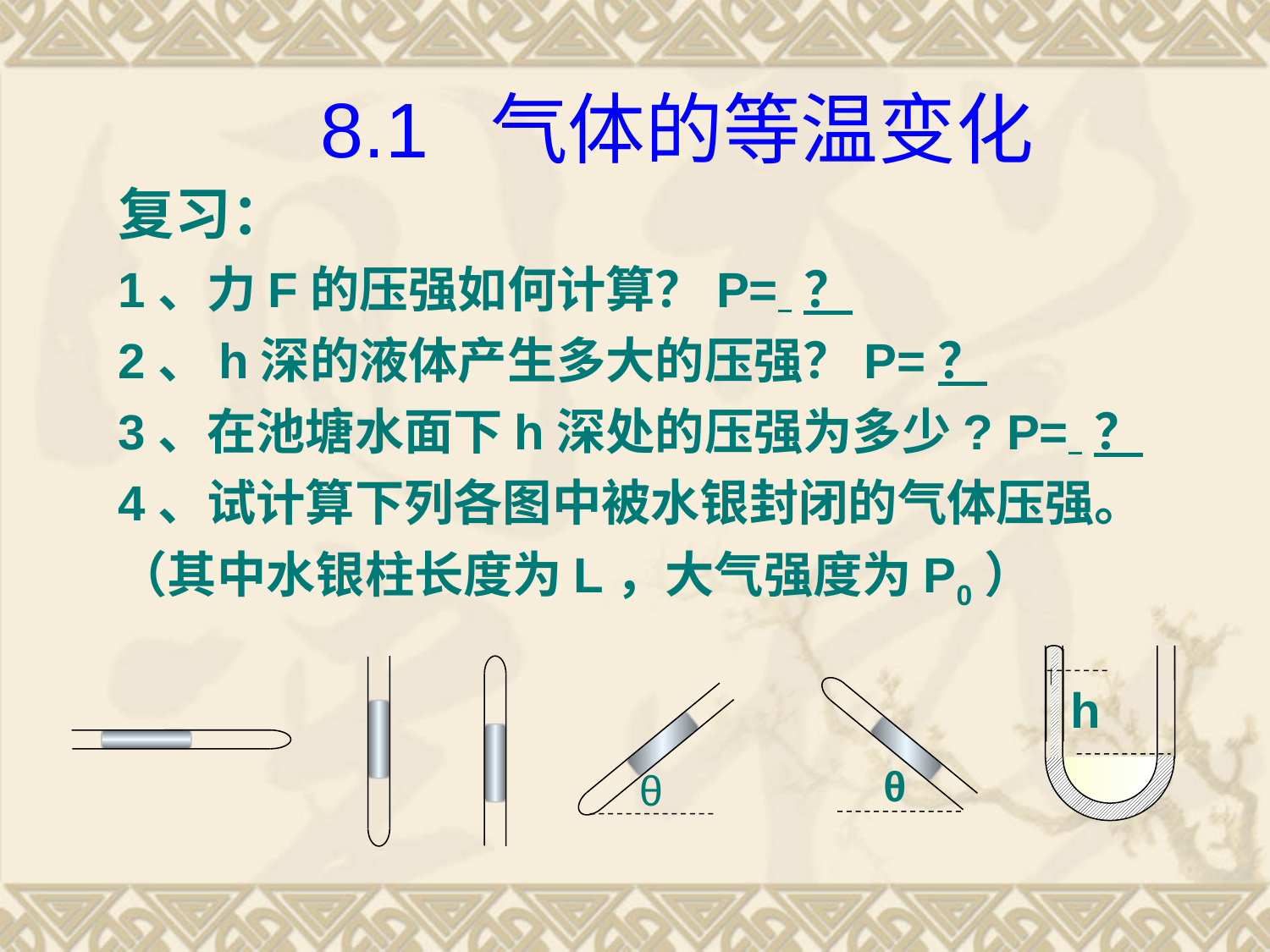

# 8.1  气体的等温变化
复习：
1、力F的压强如何计算？P= ？
2、h深的液体产生多大的压强？P=？
3、在池塘水面下h深处的压强为多少? P= ？
4、试计算下列各图中被水银封闭的气体压强。（其中水银柱长度为L，大气强度为P0）

h

θ

 θ